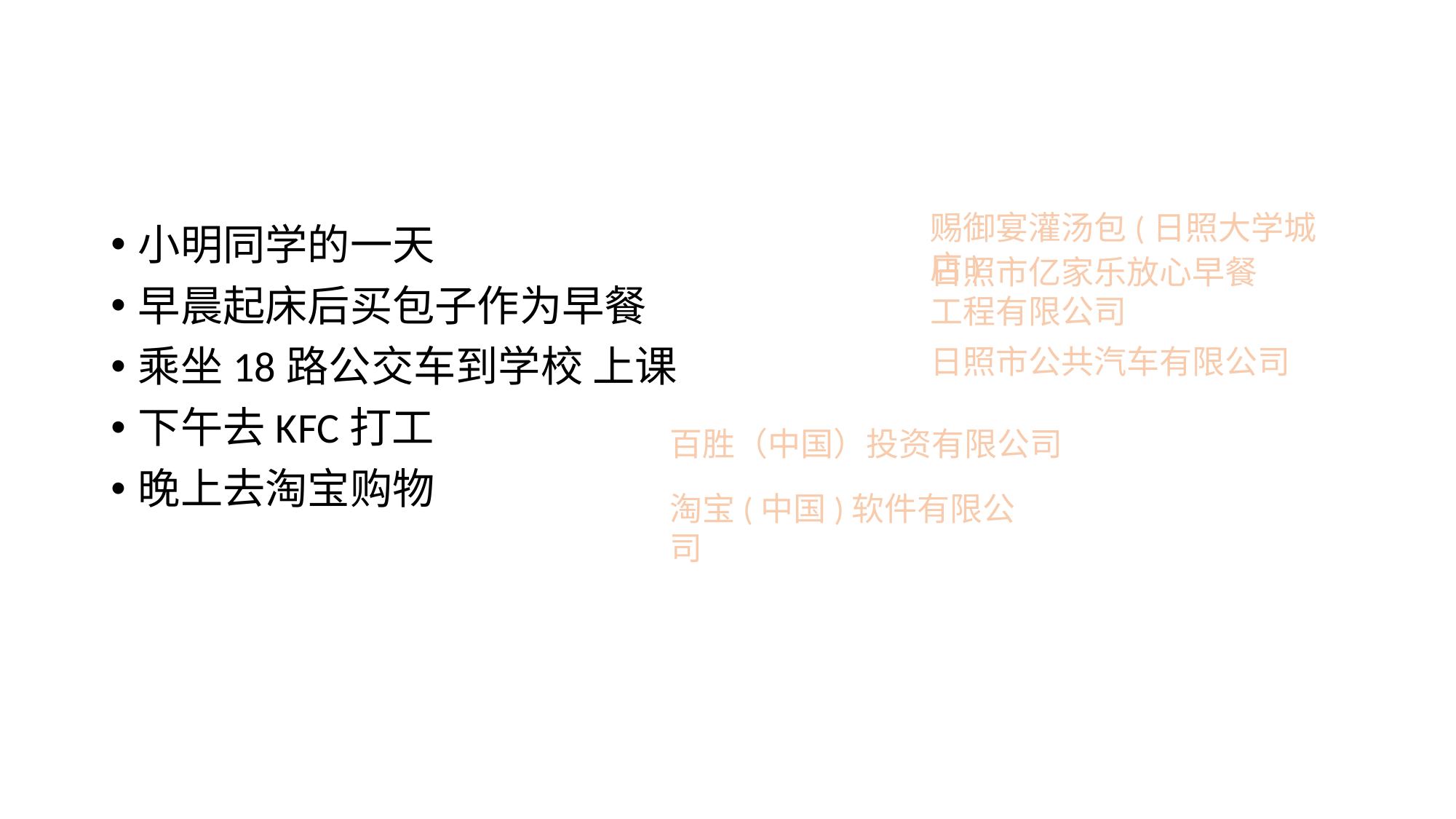

#
赐御宴灌汤包(日照大学城店)
小明同学的一天
早晨起床后买包子作为早餐
乘坐18路公交车到学校 上课
下午去KFC打工
晚上去淘宝购物
日照市亿家乐放心早餐工程有限公司
日照市公共汽车有限公司
百胜（中国）投资有限公司
淘宝(中国)软件有限公司